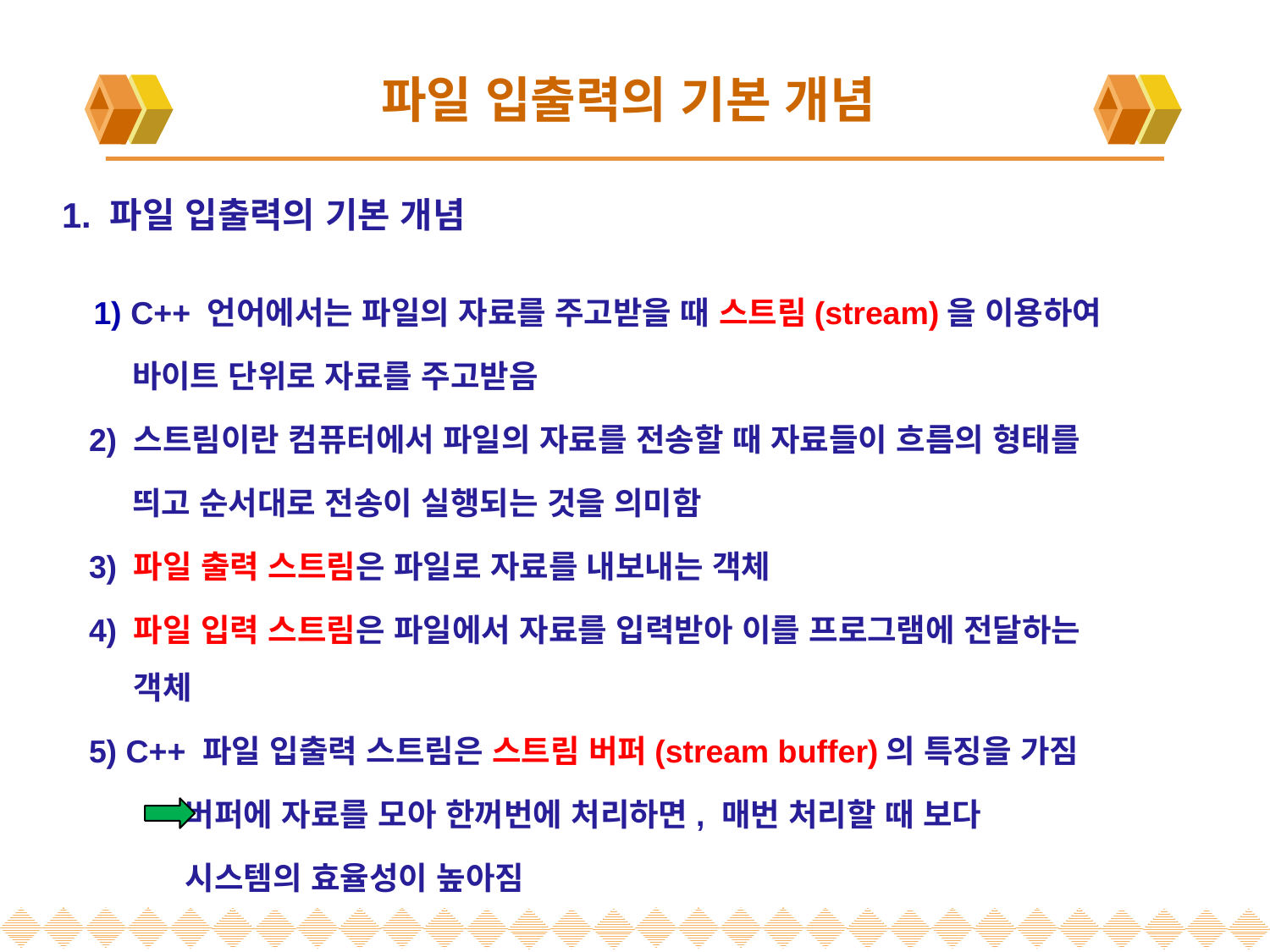

# 파일 입출력의 기본 개념
1. 파일 입출력의 기본 개념

    1) C++ 언어에서는 파일의 자료를 주고받을 때 스트림(stream)을 이용하여
       바이트 단위로 자료를 주고받음
   2) 스트림이란 컴퓨터에서 파일의 자료를 전송할 때 자료들이 흐름의 형태를
       띄고 순서대로 전송이 실행되는 것을 의미함
   3) 파일 출력 스트림은 파일로 자료를 내보내는 객체
   4) 파일 입력 스트림은 파일에서 자료를 입력받아 이를 프로그램에 전달하는
 객체
   5) C++ 파일 입출력 스트림은 스트림 버퍼(stream buffer)의 특징을 가짐
             버퍼에 자료를 모아 한꺼번에 처리하면, 매번 처리할 때 보다
             시스템의 효율성이 높아짐